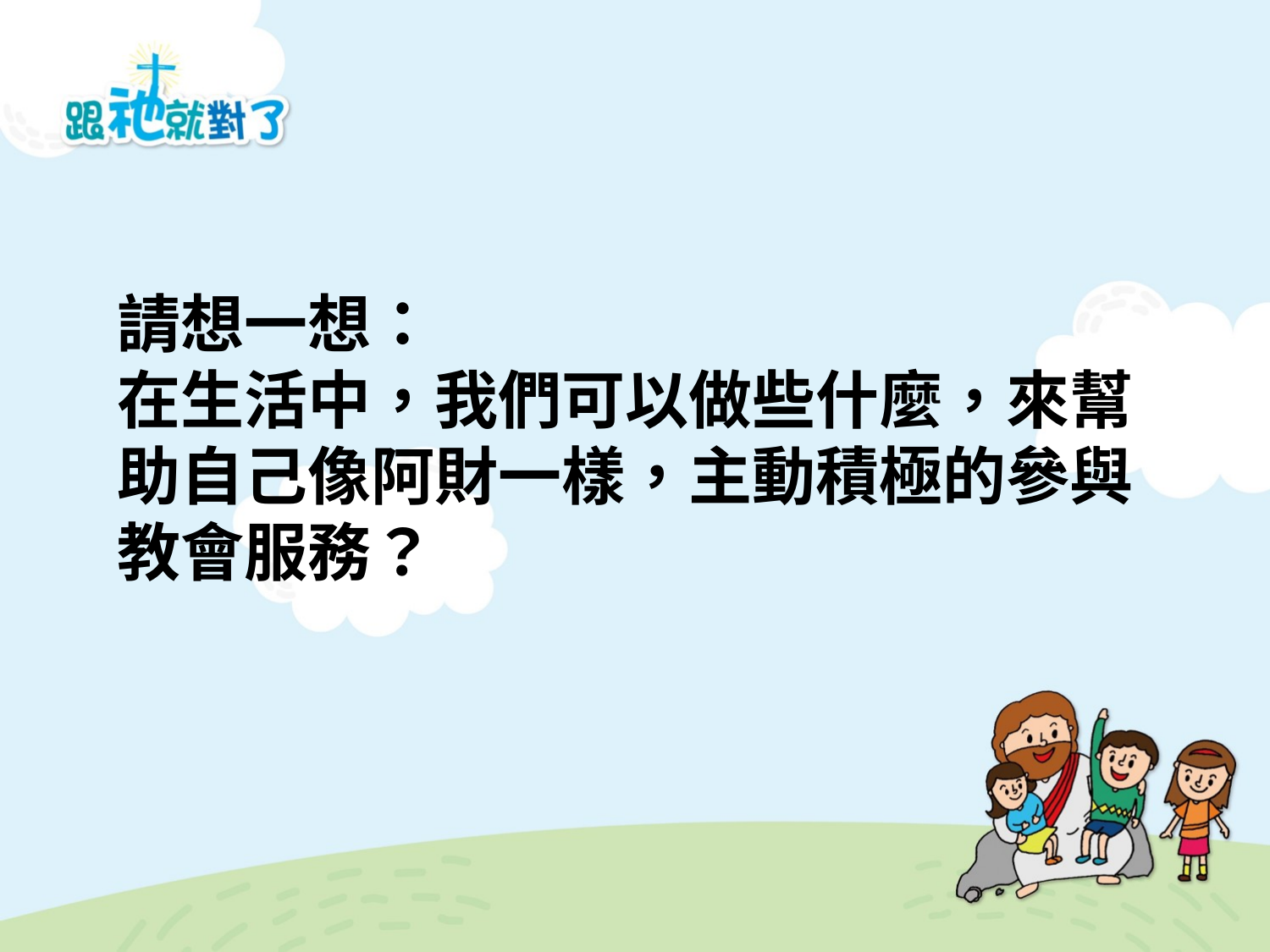

請想一想：
在生活中，我們可以做些什麼，來幫助自己像阿財一樣，主動積極的參與教會服務？